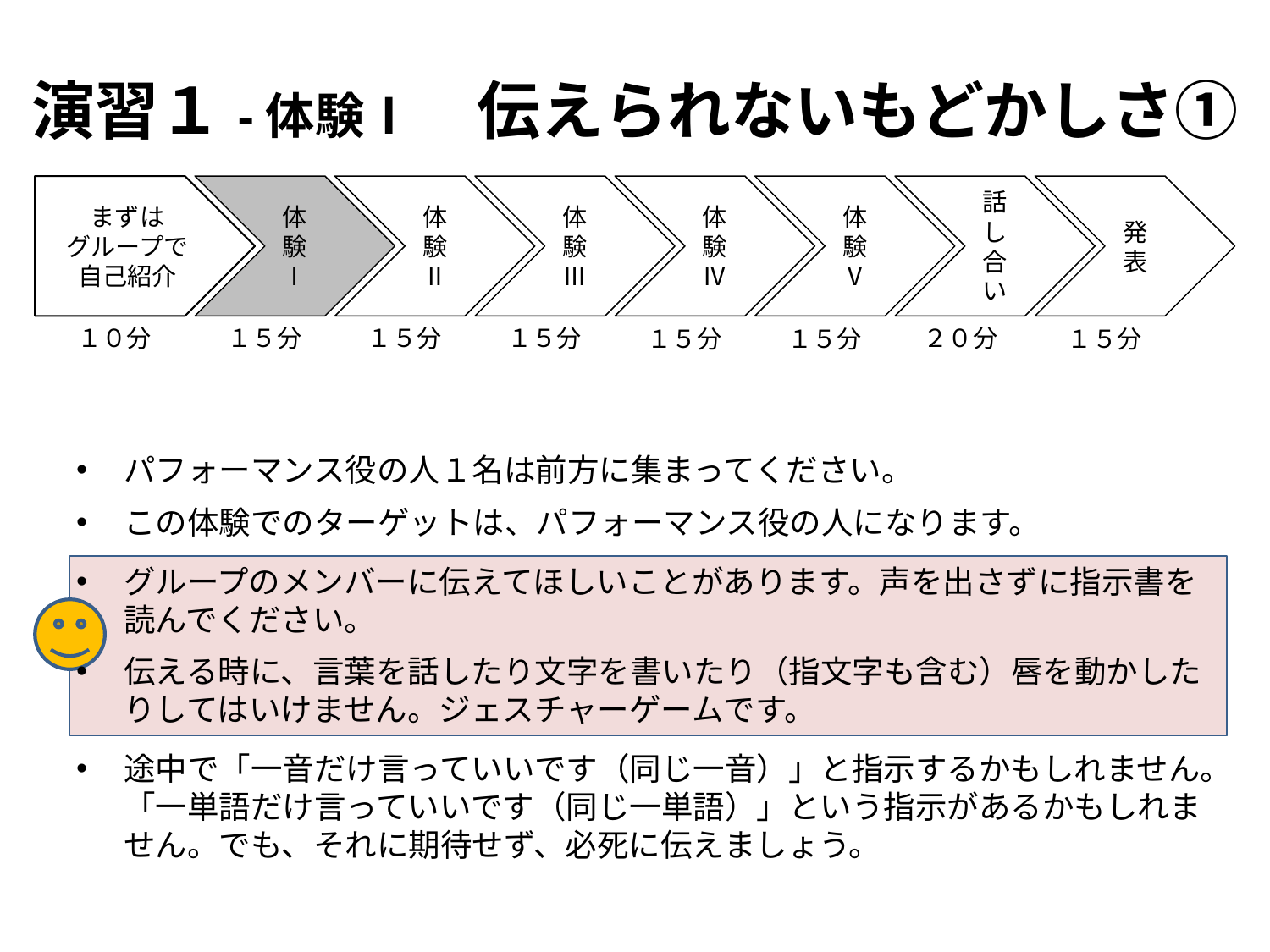

# 演習１-体験Ⅰ　伝えられないもどかしさ①
まずは
グループで
自己紹介
体験Ⅰ
体験Ⅱ
体験Ⅲ
体験Ⅳ
体験Ⅴ
話し合い
発表
２０分
１５分
１０分
１５分
１５分
１５分
１５分
１５分
パフォーマンス役の人１名は前方に集まってください。

この体験でのターゲットは、パフォーマンス役の人になります。

グループのメンバーに伝えてほしいことがあります。声を出さずに指示書を読んでください。

伝える時に、言葉を話したり文字を書いたり（指文字も含む）唇を動かしたりしてはいけません。ジェスチャーゲームです。

途中で「一音だけ言っていいです（同じ一音）」と指示するかもしれません。「一単語だけ言っていいです（同じ一単語）」という指示があるかもしれません。でも、それに期待せず、必死に伝えましょう。